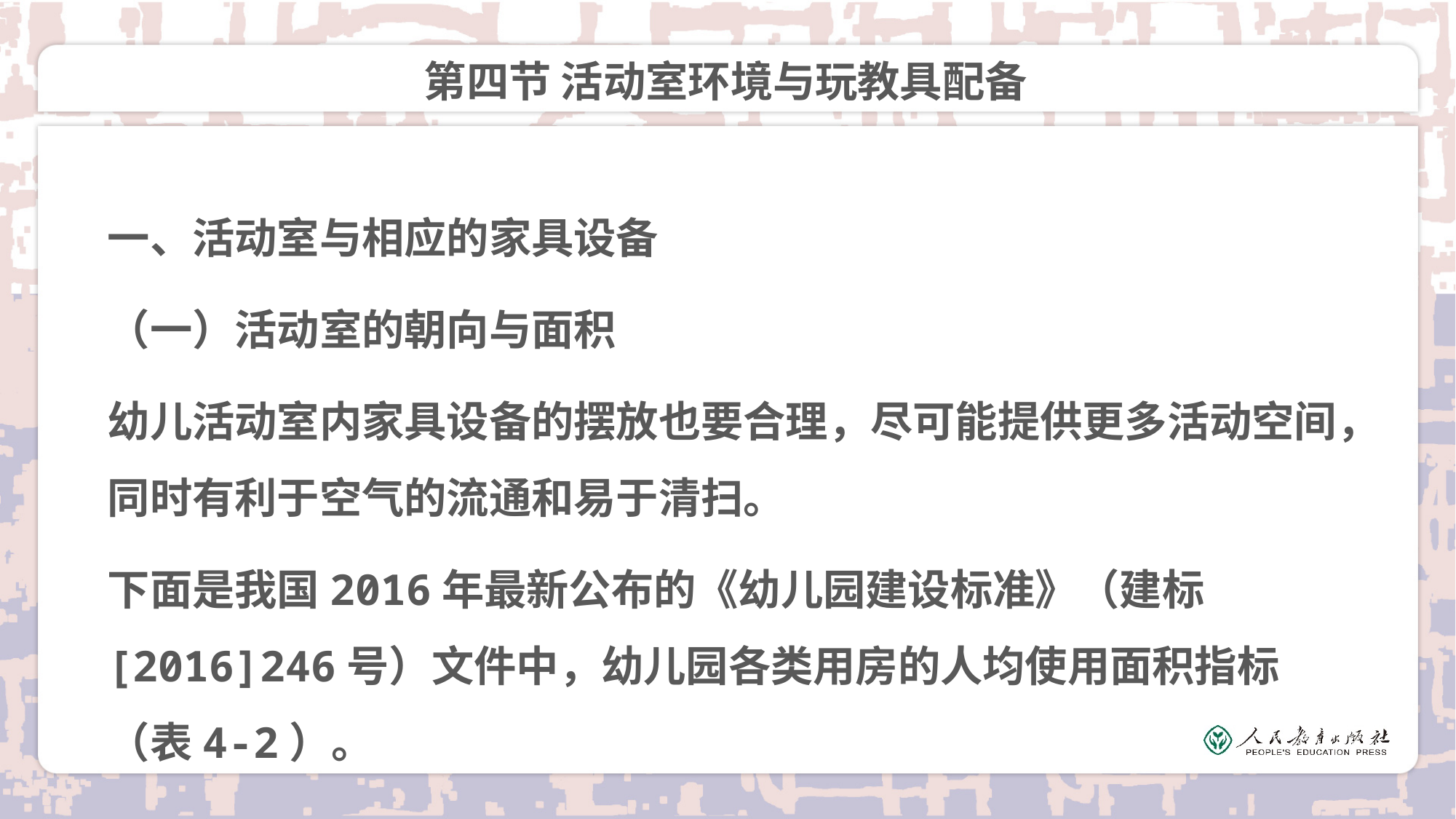

# 第四节 活动室环境与玩教具配备
一、活动室与相应的家具设备
（一）活动室的朝向与面积
幼儿活动室内家具设备的摆放也要合理，尽可能提供更多活动空间，同时有利于空气的流通和易于清扫。
下面是我国2016年最新公布的《幼儿园建设标准》（建标[2016]246号）文件中，幼儿园各类用房的人均使用面积指标（表4-2）。